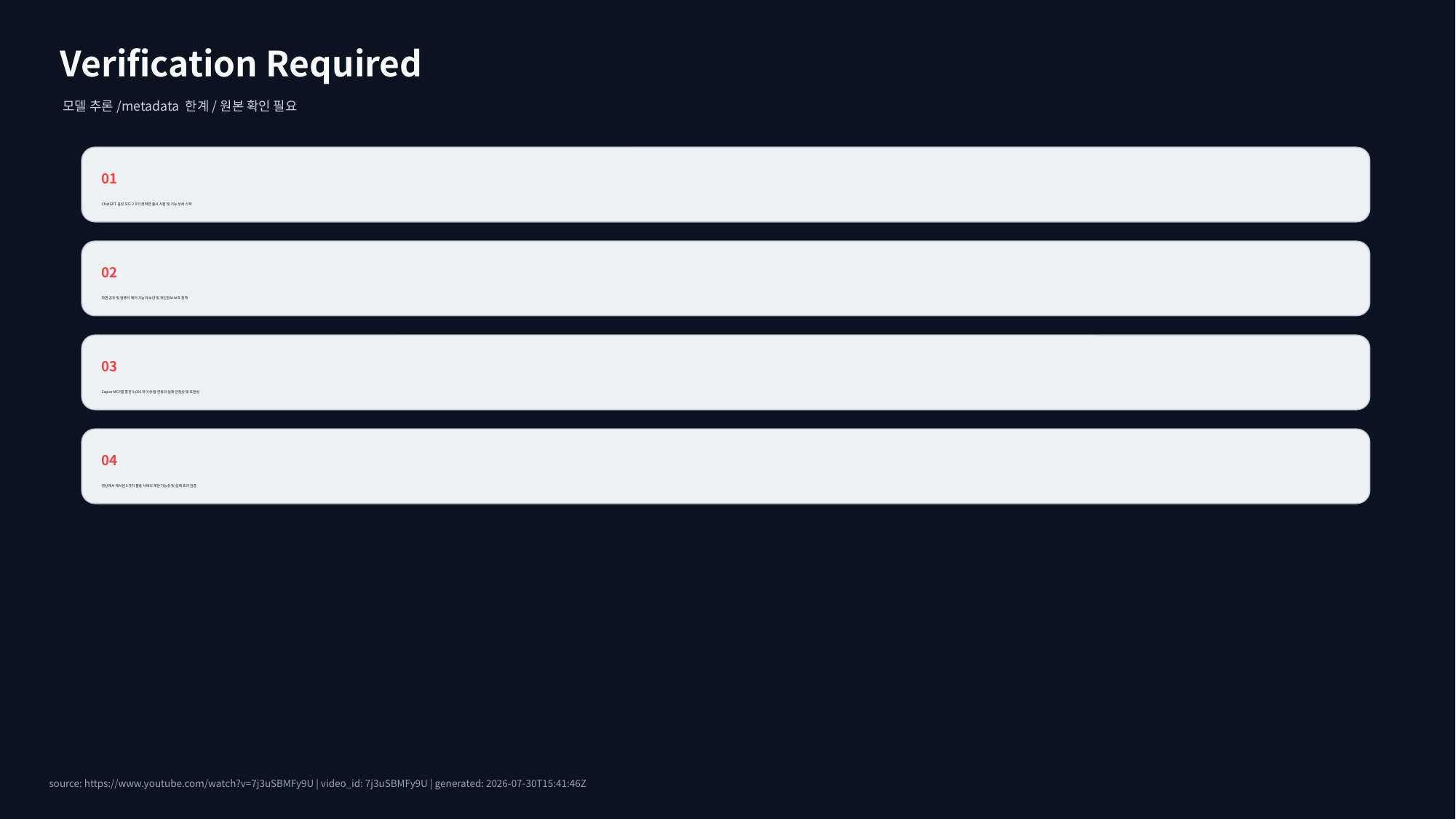

Verification Required
모델 추론/metadata 한계/원본 확인 필요

01
ChatGPT 음성 모드 2.0의 정확한 출시 시점 및 기능 상세 스펙

02
화면 공유 및 컴퓨터 제어 기능의 보안 및 개인정보 보호 정책

03
Zapier MCP를 통한 9,000개 이상 앱 연동의 실제 안정성 및 호환성

04
영상에서 제시된 5가지 활용 사례의 재현 가능성 및 실제 효과 검증
source: https://www.youtube.com/watch?v=7j3uSBMFy9U | video_id: 7j3uSBMFy9U | generated: 2026-07-30T15:41:46Z